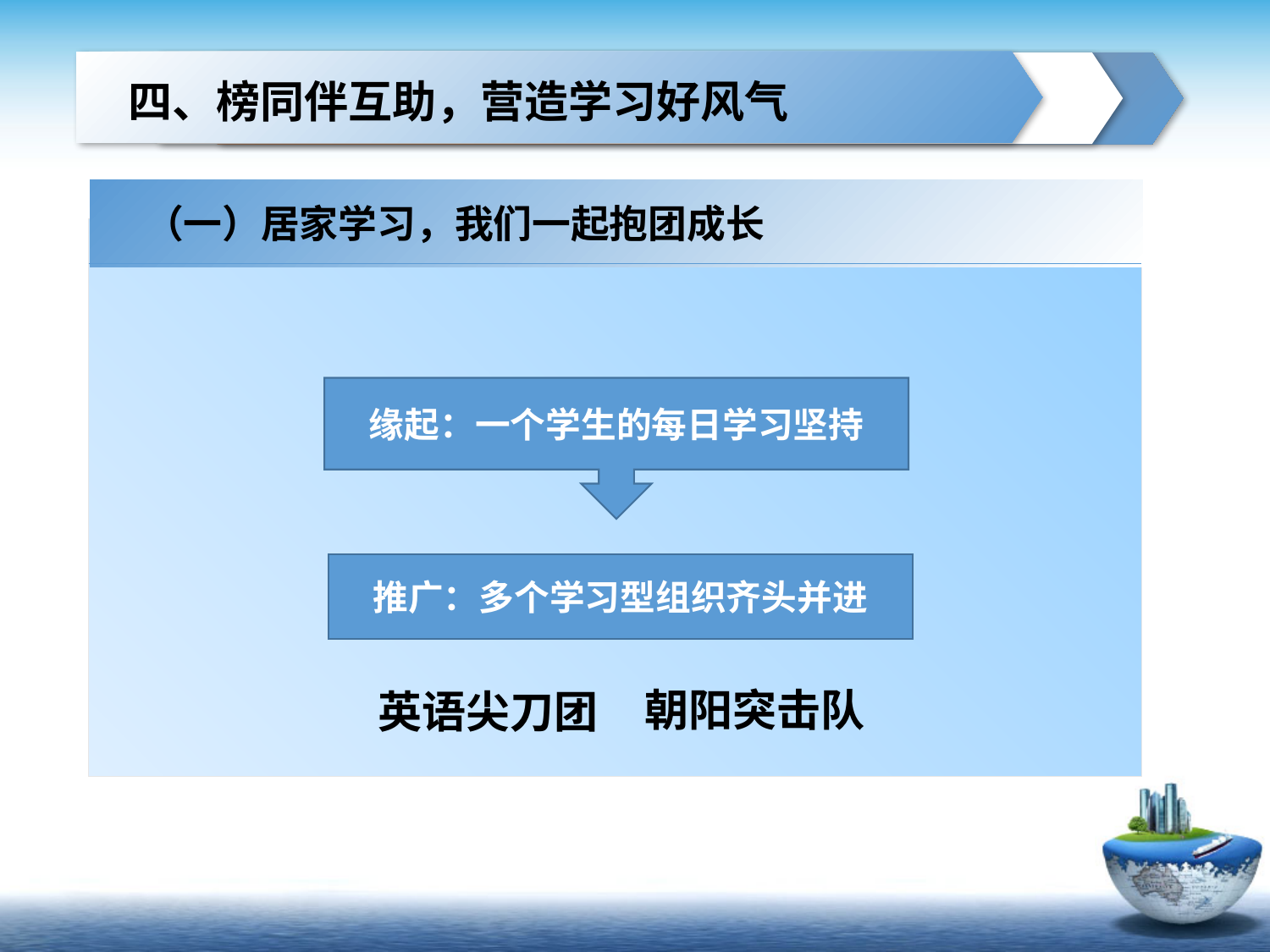

四、榜同伴互助，营造学习好风气

  （一）居家学习，我们一起抱团成长
缘起：一个学生的每日学习坚持
推广：多个学习型组织齐头并进
朝阳突击队
英语尖刀团